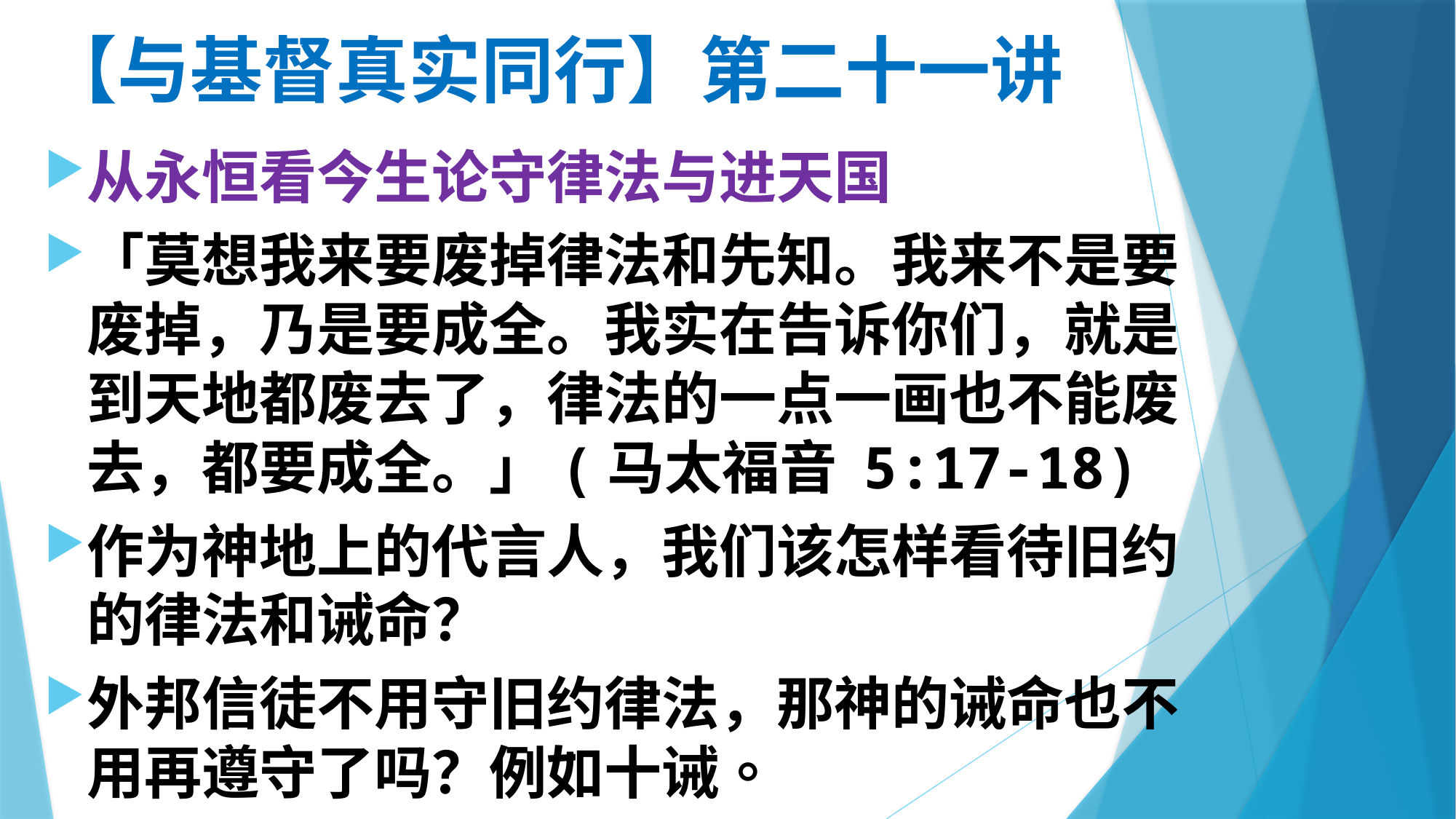

# 【与基督真实同行】第二十一讲
从永恒看今生论守律法与进天国
「莫想我来要废掉律法和先知。我来不是要废掉，乃是要成全。我实在告诉你们，就是到天地都废去了，律法的一点一画也不能废去，都要成全。」(马太福音 5:17-18)
作为神地上的代言人，我们该怎样看待旧约的律法和诫命？
外邦信徒不用守旧约律法，那神的诫命也不用再遵守了吗？例如十诫。